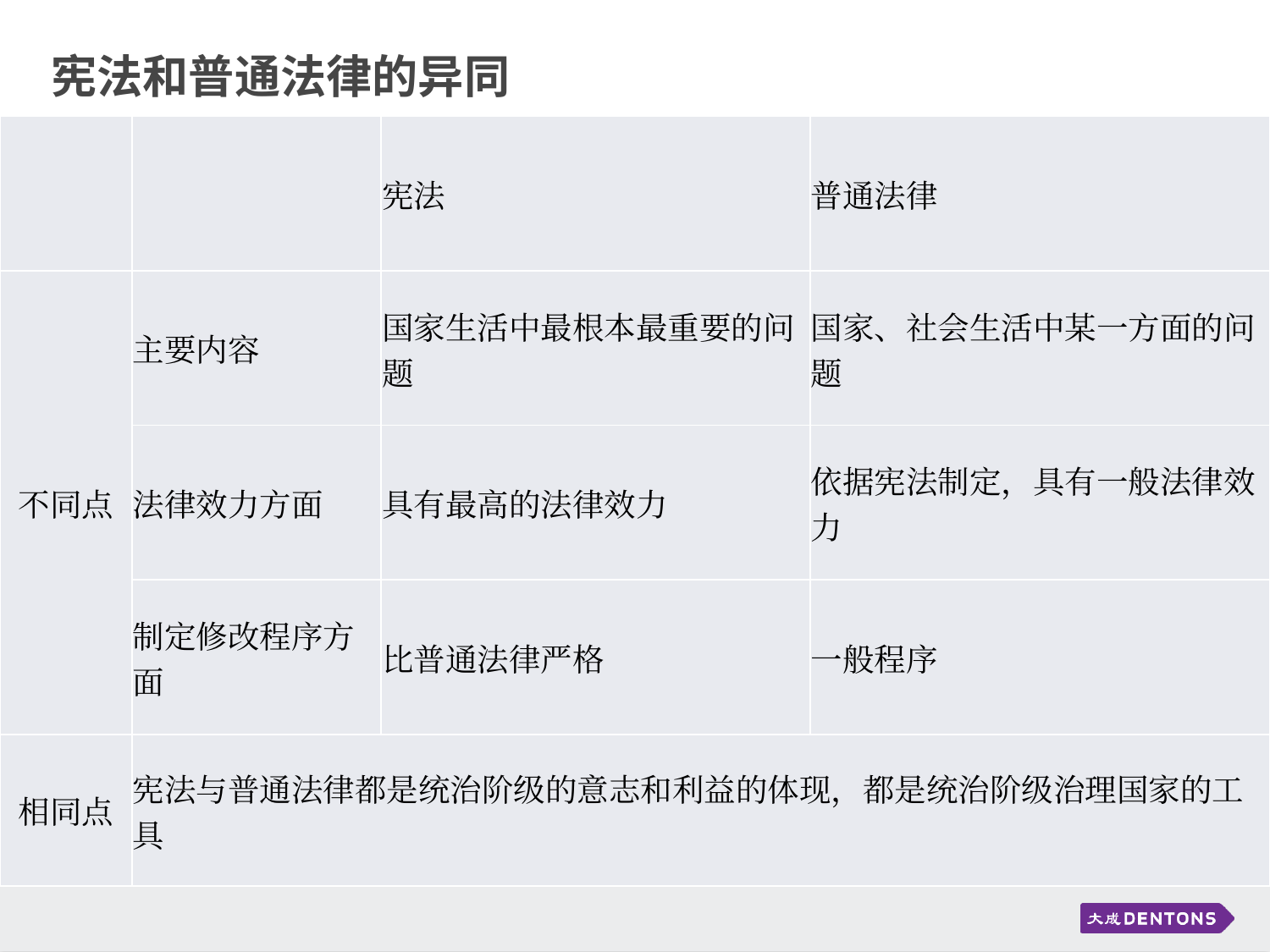

# 宪法和普通法律的异同
|  |  | 宪法 | 普通法律 |
| --- | --- | --- | --- |
| 不同点 | 主要内容 | 国家生活中最根本最重要的问题 | 国家、社会生活中某一方面的问题 |
|  | 法律效力方面 | 具有最高的法律效力 | 依据宪法制定，具有一般法律效力 |
|  | 制定修改程序方面 | 比普通法律严格 | 一般程序 |
| 相同点 | 宪法与普通法律都是统治阶级的意志和利益的体现，都是统治阶级治理国家的工具 |  |  |